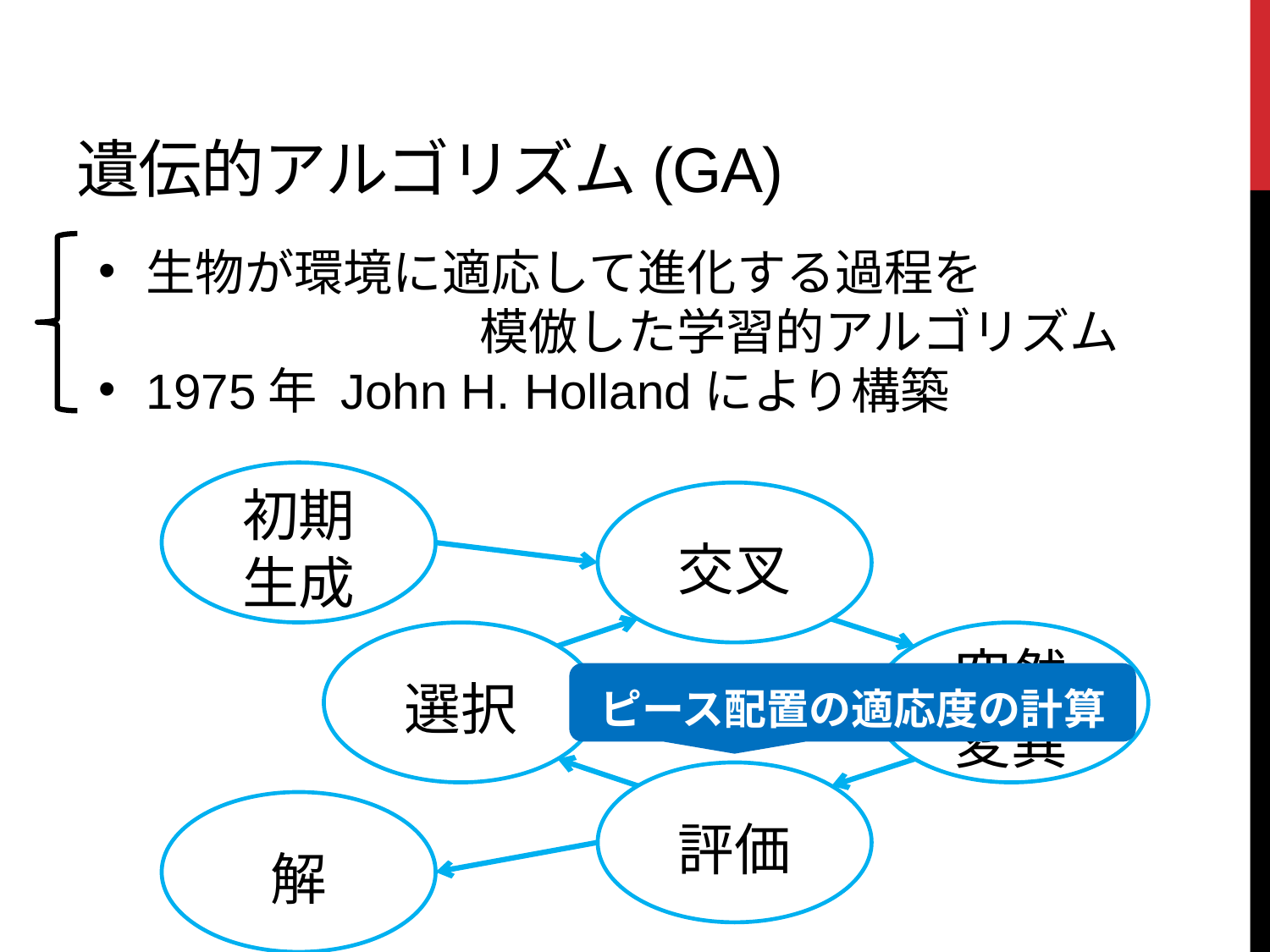

# 遺伝的アルゴリズム(GA)
生物が環境に適応して進化する過程を
   			模倣した学習的アルゴリズム
1975年 John H. Hollandにより構築

初期生成
交叉
選択
突然変異
ピース配置の適応度の計算
評価
解